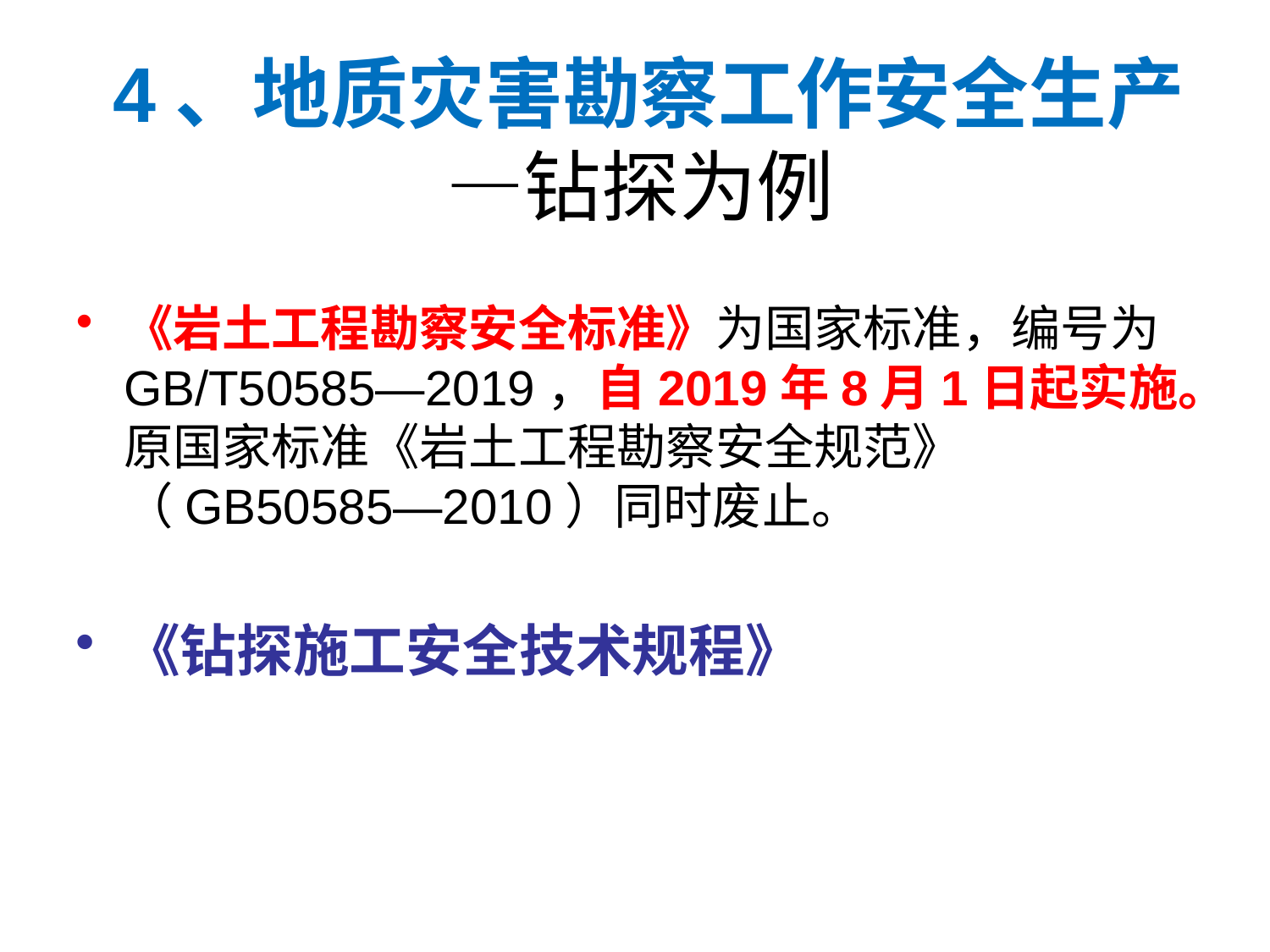

# 4、地质灾害勘察工作安全生产 —钻探为例
《岩土工程勘察安全标准》为国家标准，编号为GB/T50585—2019，自2019年8月1日起实施。原国家标准《岩土工程勘察安全规范》（GB50585—2010）同时废止。

《钻探施工安全技术规程》